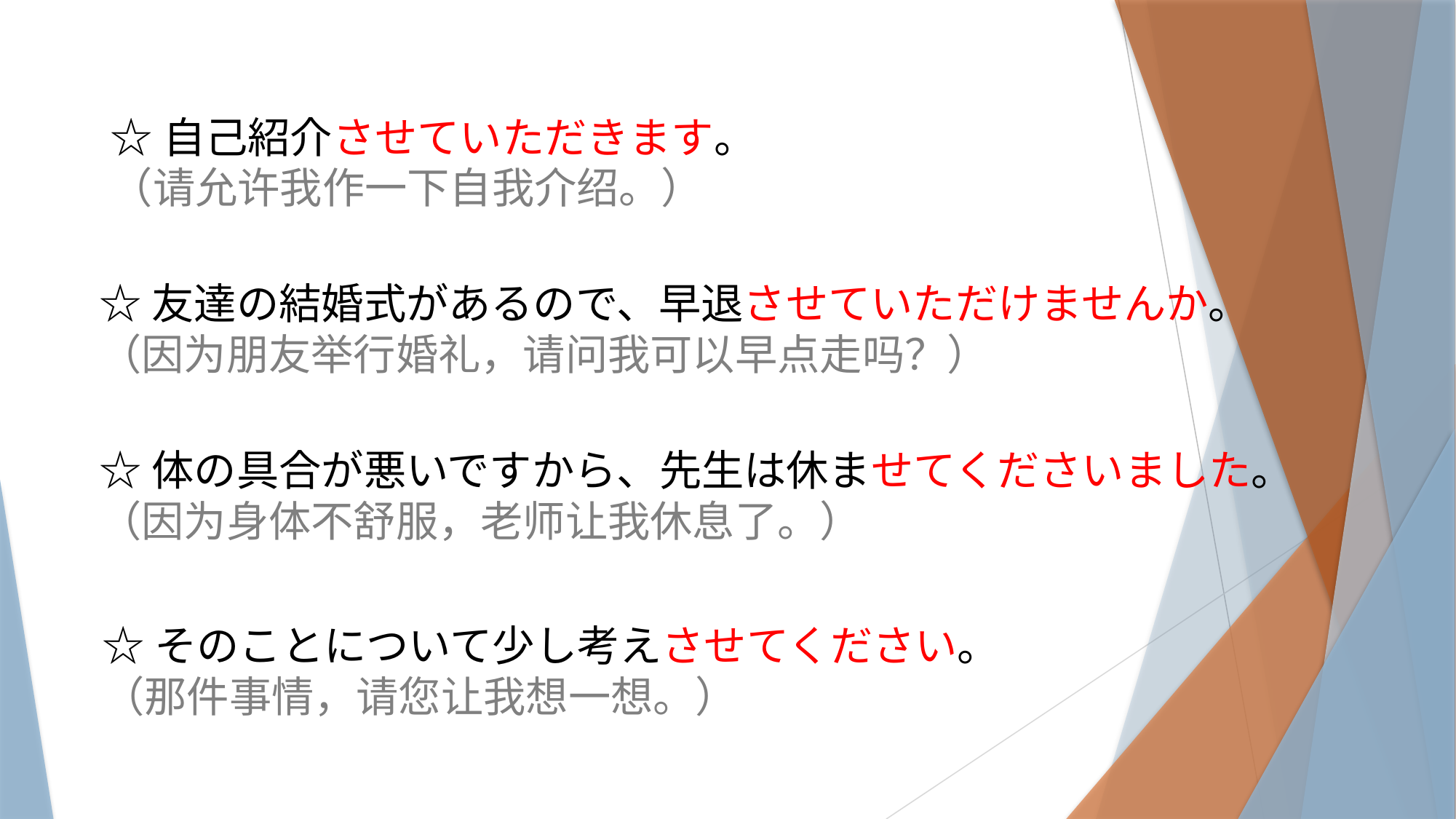

☆自己紹介させていただきます。
（请允许我作一下自我介绍。）
☆友達の結婚式があるので、早退させていただけませんか。
（因为朋友举行婚礼，请问我可以早点走吗？）
☆体の具合が悪いですから、先生は休ませてくださいました。
（因为身体不舒服，老师让我休息了。）
☆そのことについて少し考えさせてください。
（那件事情，请您让我想一想。）